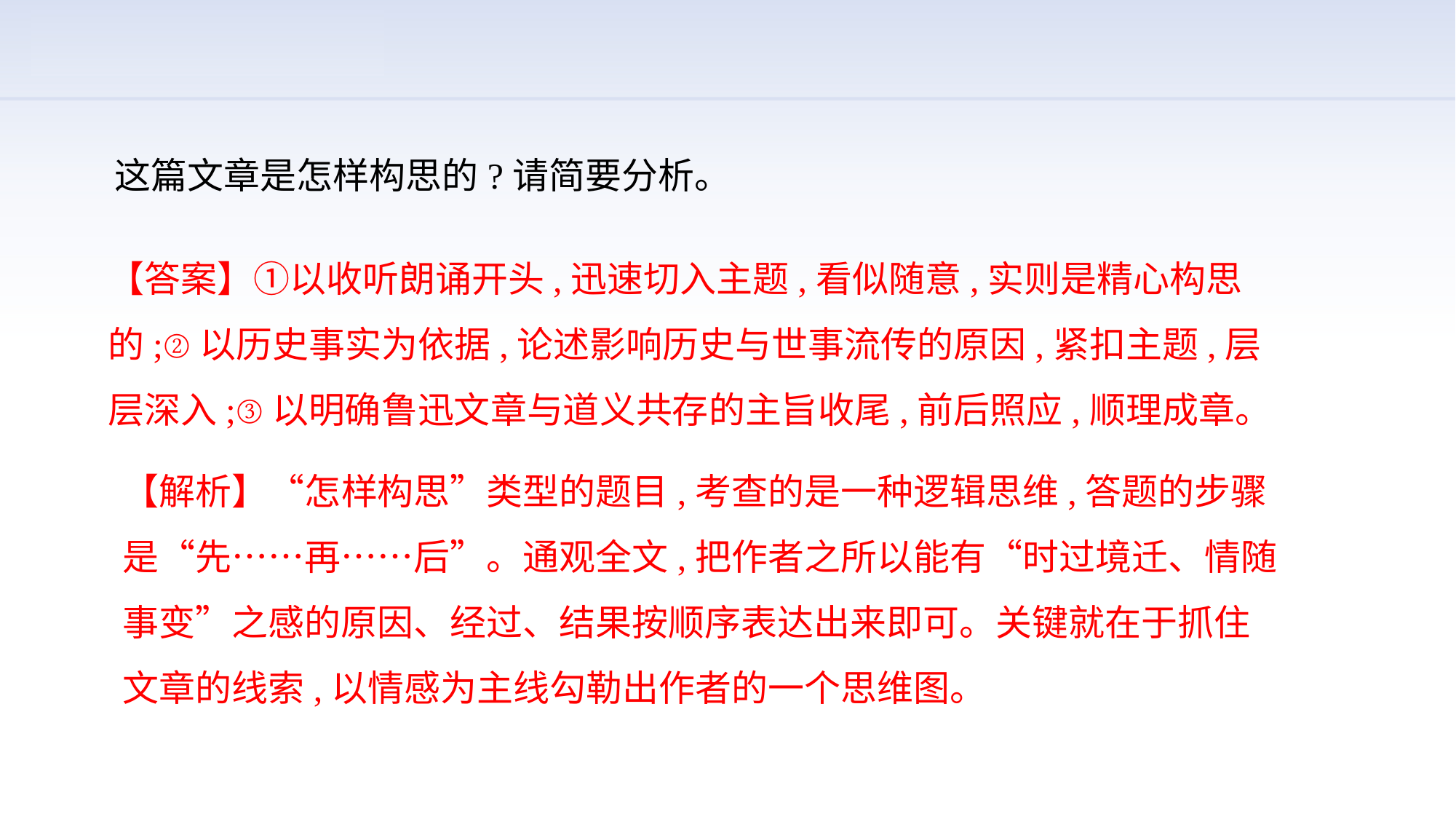

这篇文章是怎样构思的?请简要分析。
【答案】①以收听朗诵开头,迅速切入主题,看似随意,实则是精心构思的;②以历史事实为依据,论述影响历史与世事流传的原因,紧扣主题,层层深入;③以明确鲁迅文章与道义共存的主旨收尾,前后照应,顺理成章。
【解析】“怎样构思”类型的题目,考查的是一种逻辑思维,答题的步骤是“先……再……后”。通观全文,把作者之所以能有“时过境迁、情随事变”之感的原因、经过、结果按顺序表达出来即可。关键就在于抓住文章的线索,以情感为主线勾勒出作者的一个思维图。